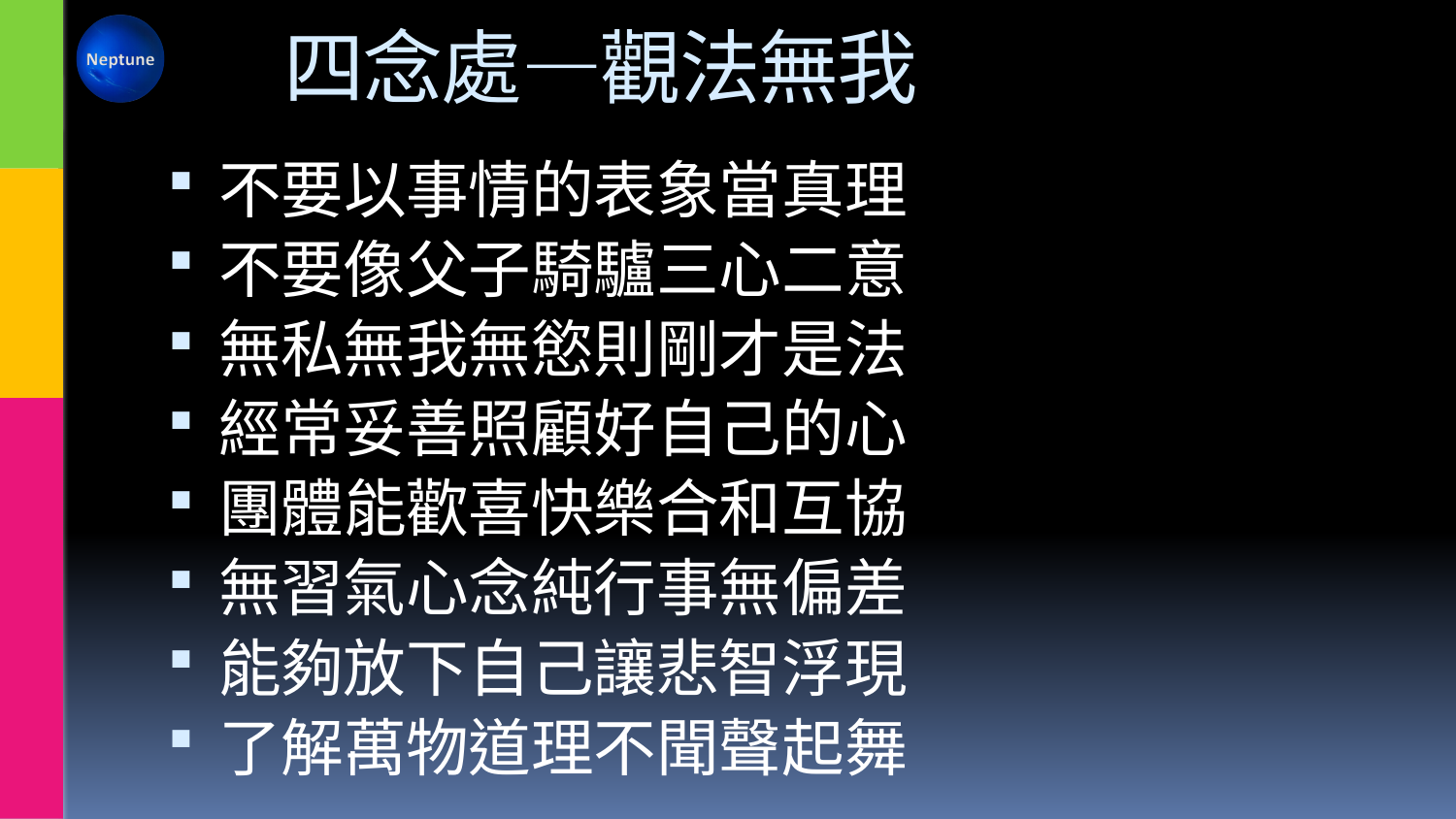

# 四念處—觀法無我
不要以事情的表象當真理
不要像父子騎驢三心二意
無私無我無慾則剛才是法
經常妥善照顧好自己的心
團體能歡喜快樂合和互協
無習氣心念純行事無偏差
能夠放下自己讓悲智浮現
了解萬物道理不聞聲起舞